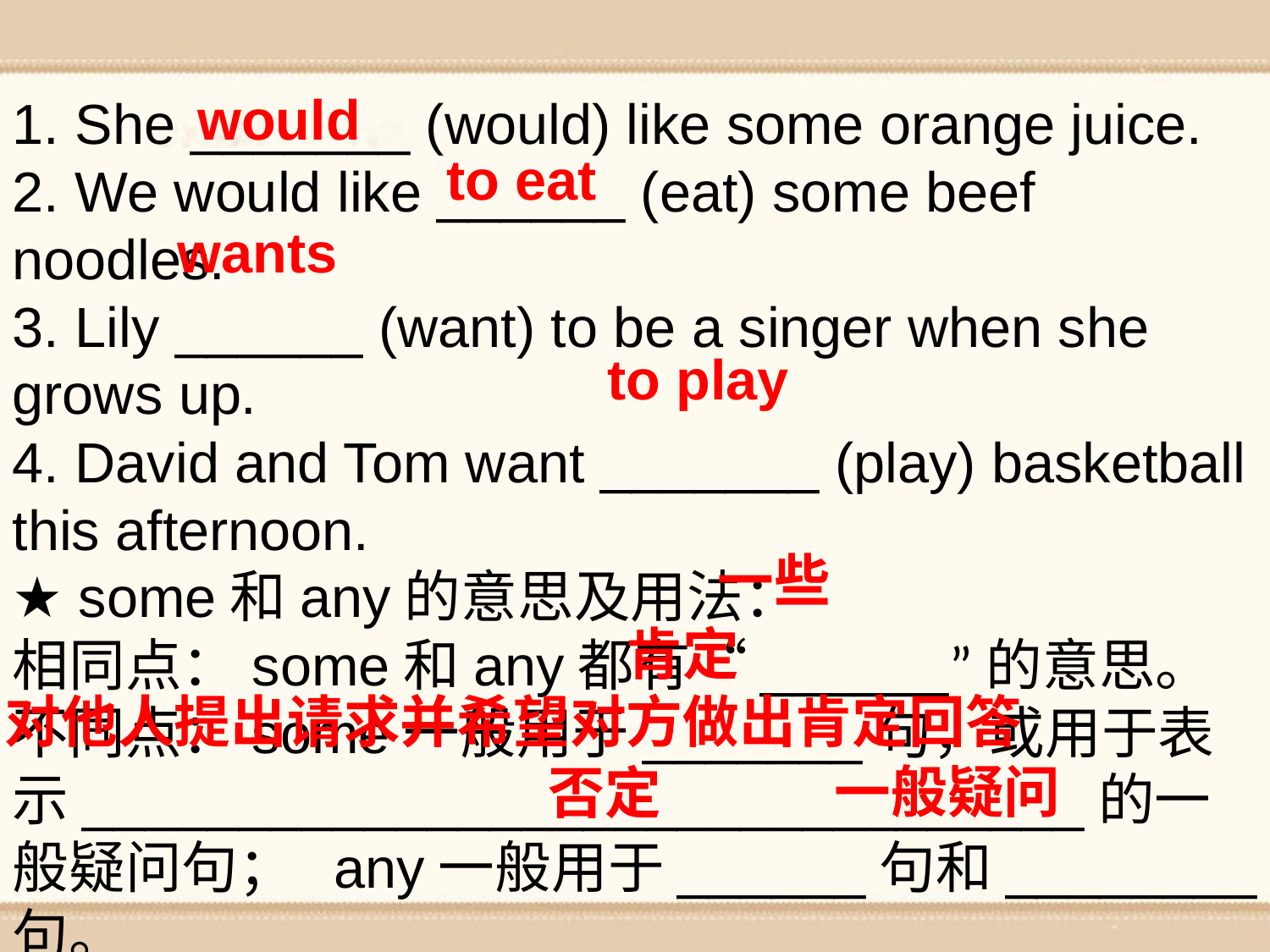

would
1. She _______ (would) like some orange juice.
2. We would like ______ (eat) some beef noodles.
3. Lily ______ (want) to be a singer when she grows up.
4. David and Tom want _______ (play) basketball this afternoon.
★ some和any的意思及用法：
相同点：some和any都有“______”的意思。
不同点：some一般用于_______句，或用于表示________________________________的一般疑问句；  any一般用于______句和________句。
to eat
wants
to play
一些
肯定
对他人提出请求并希望对方做出肯定回答
一般疑问
否定